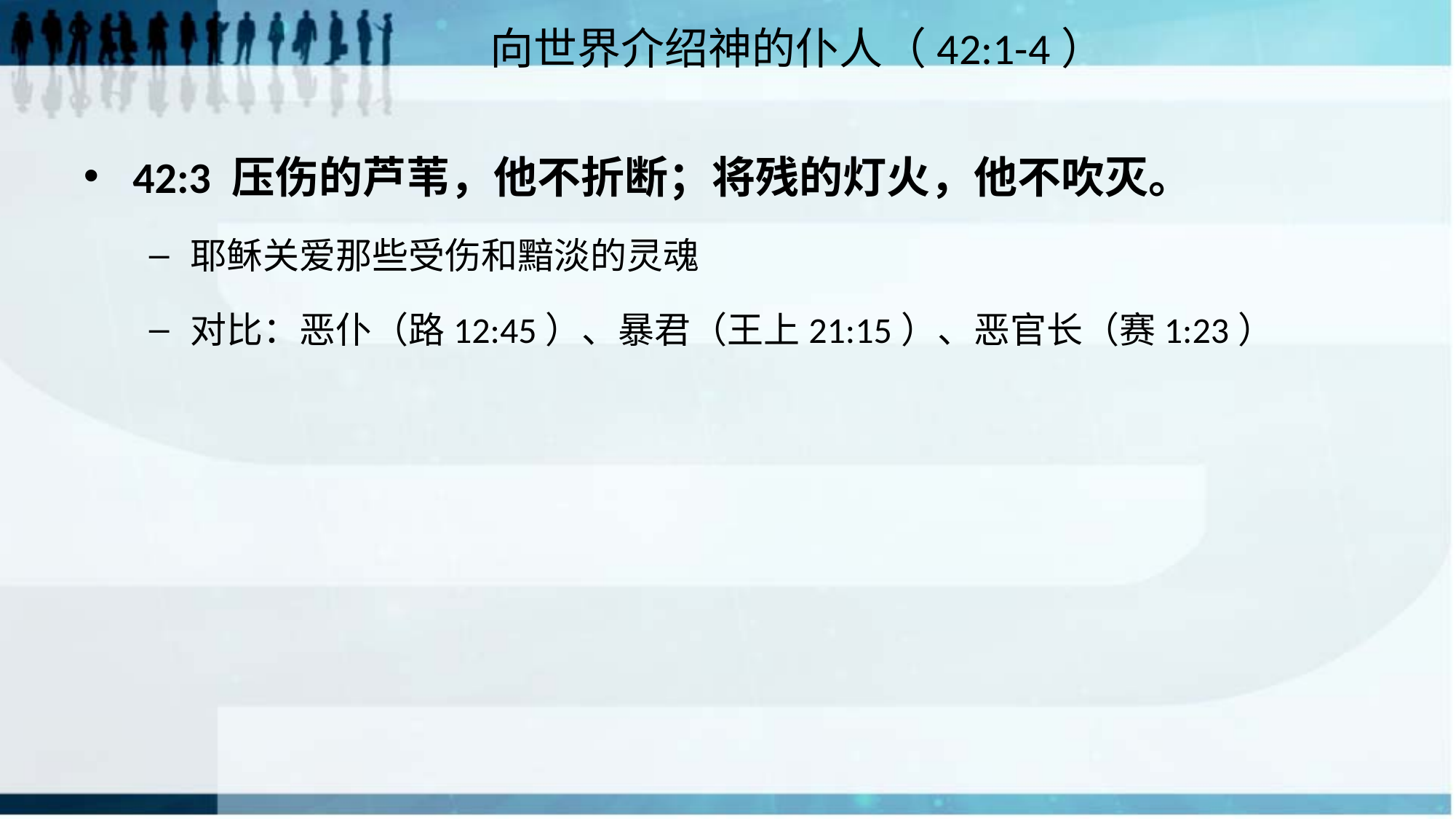

# 向世界介绍神的仆人（42:1-4）
42:3 压伤的芦苇，他不折断；将残的灯火，他不吹灭。
耶稣关爱那些受伤和黯淡的灵魂
对比：恶仆（路12:45）、暴君（王上21:15）、恶官长（赛1:23）